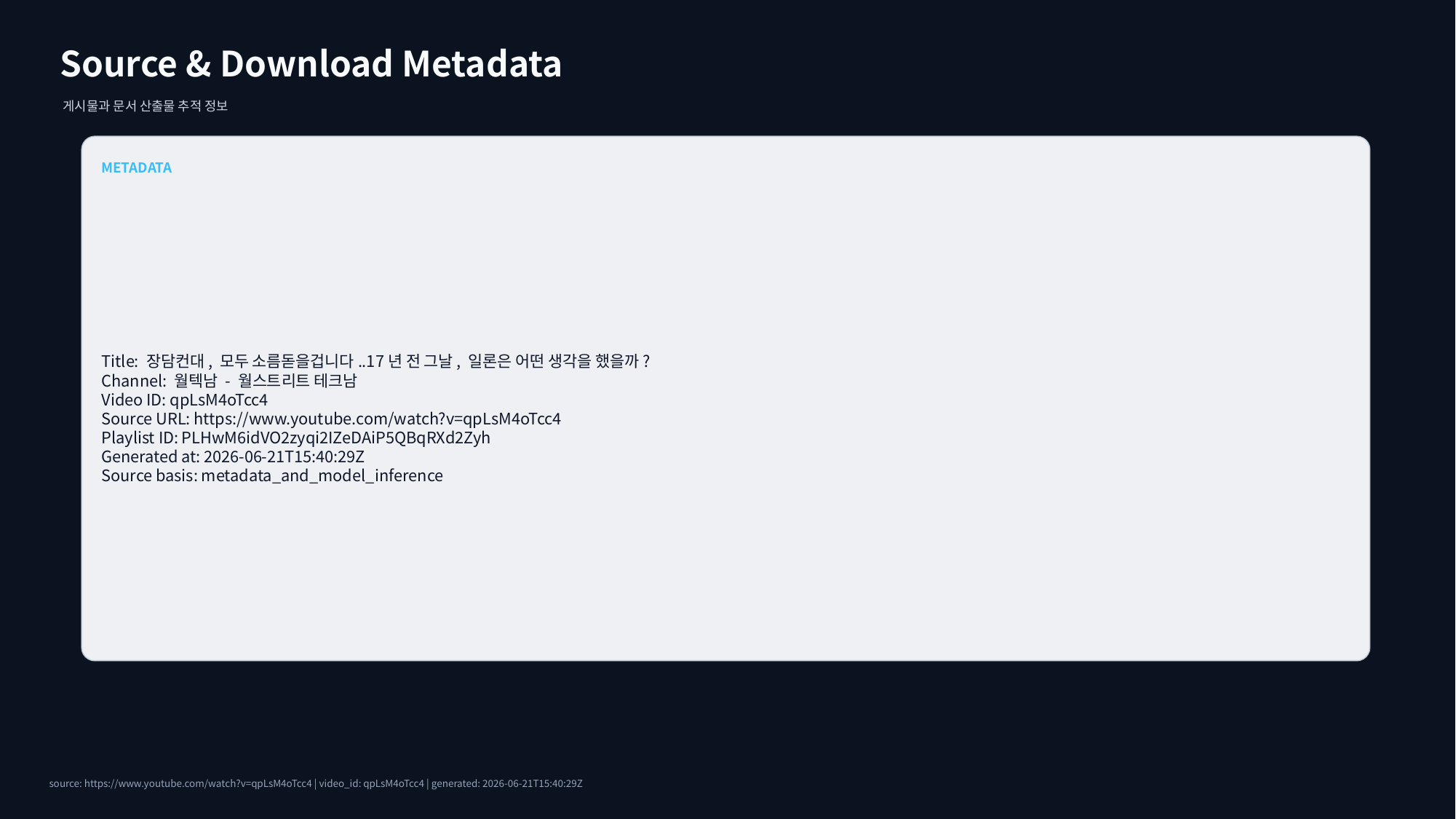

Source & Download Metadata
게시물과 문서 산출물 추적 정보

METADATA
Title: 장담컨대, 모두 소름돋을겁니다..17년 전 그날, 일론은 어떤 생각을 했을까?
Channel: 월텍남 - 월스트리트 테크남
Video ID: qpLsM4oTcc4
Source URL: https://www.youtube.com/watch?v=qpLsM4oTcc4
Playlist ID: PLHwM6idVO2zyqi2IZeDAiP5QBqRXd2Zyh
Generated at: 2026-06-21T15:40:29Z
Source basis: metadata_and_model_inference
source: https://www.youtube.com/watch?v=qpLsM4oTcc4 | video_id: qpLsM4oTcc4 | generated: 2026-06-21T15:40:29Z